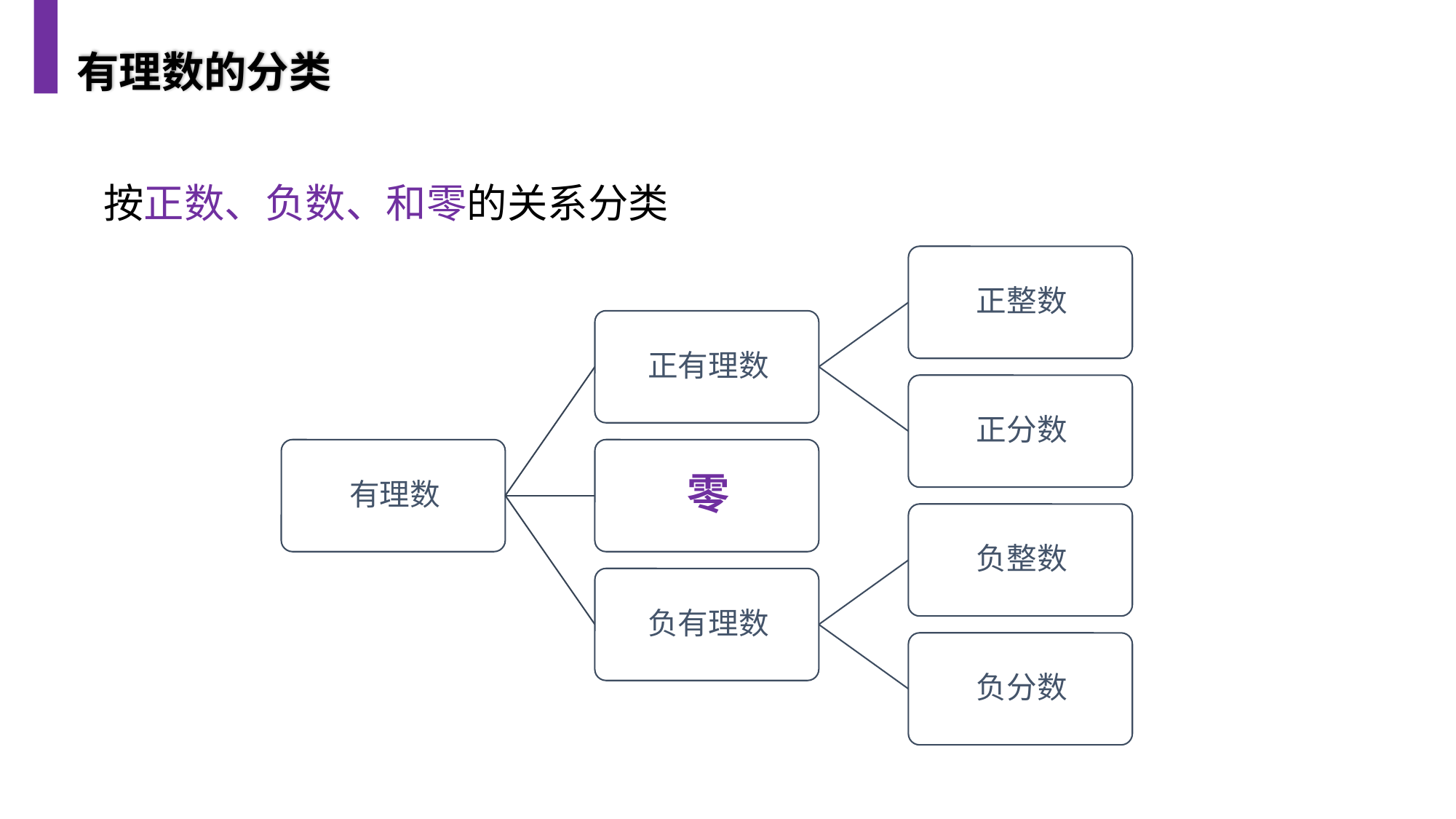

有理数的分类
按正数、负数、和零的关系分类
有理数

正有理数

正整数

正分数

零

负有理数

负整数

负分数